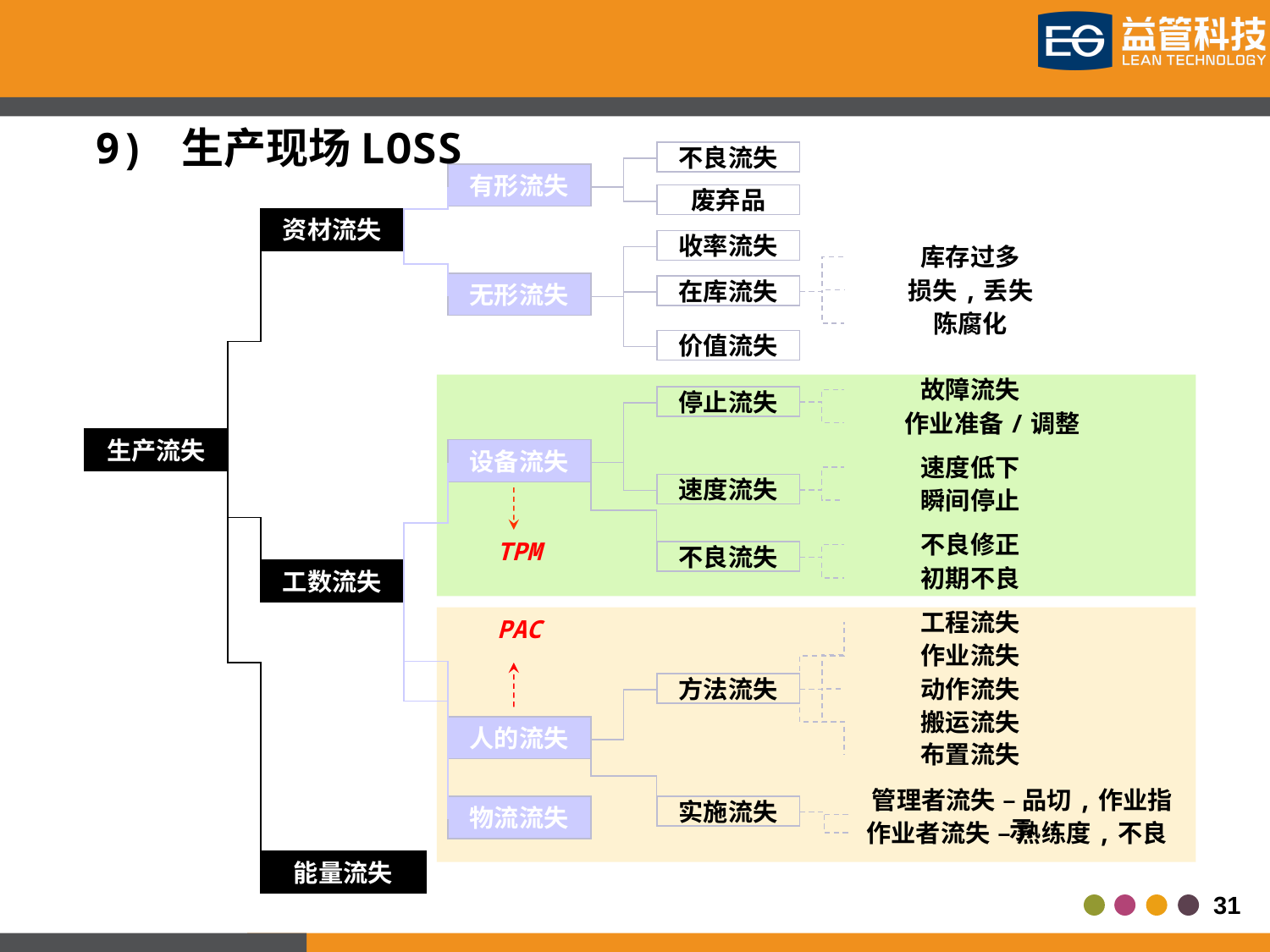

9) 生产现场LOSS
不良流失
废弃品
有形流失
无形流失
设备流失
人的流失
物流流失
资材流失
工数流失
能量流失
收率流失
在库流失
价值流失
库存过多
损失,丢失
陈腐化

TPM
故障流失
作业准备/调整
速度低下
瞬间停止
不良修正
初期不良
停止流失
速度流失
不良流失
生产流失

PAC

工程流失
作业流失
动作流失
搬运流失
布置流失
管理者流失 – 品切,作业指示
作业者流失 – 熟练度,不良
方法流失
实施流失